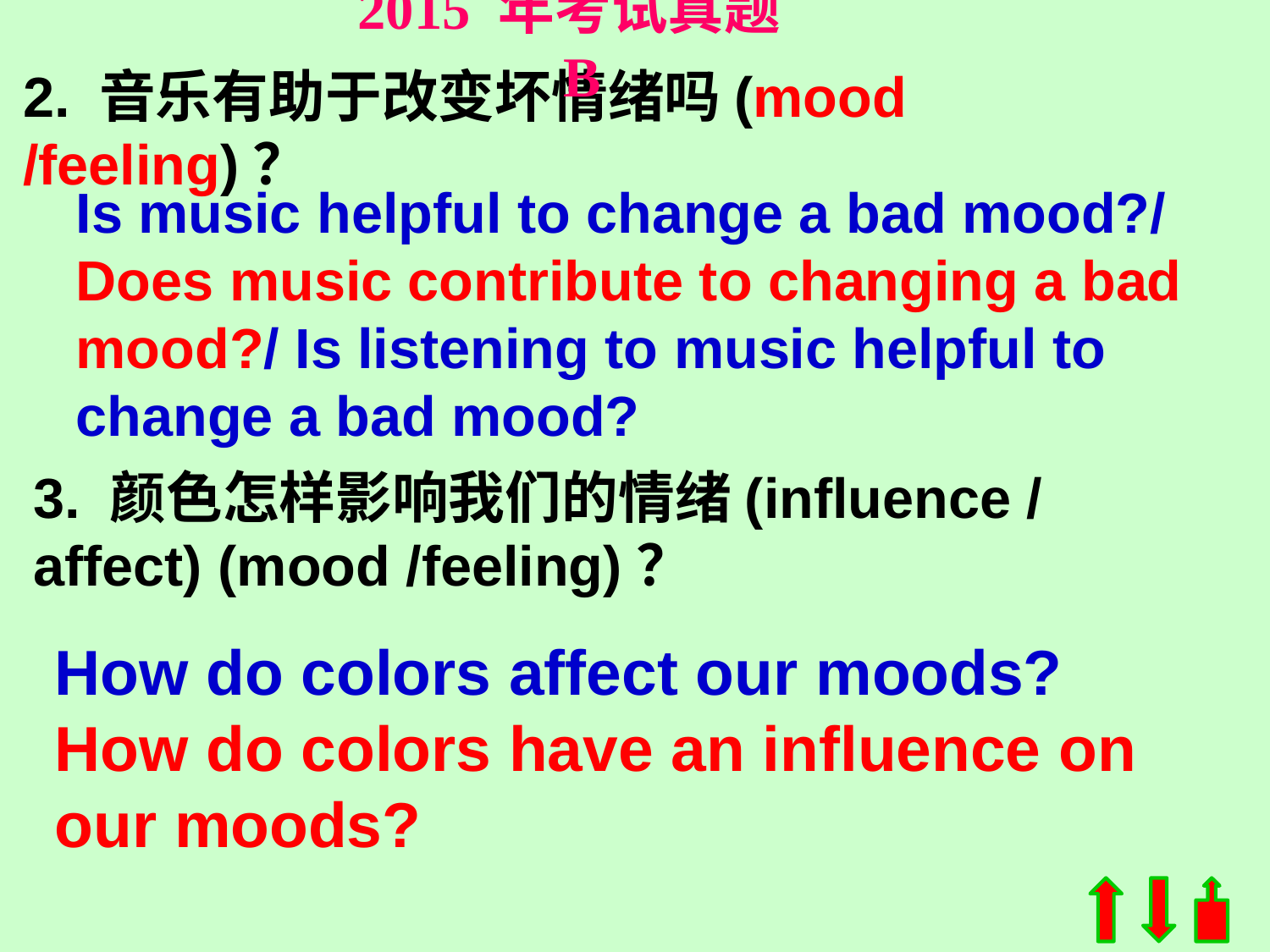

2015 年考试真题   B
2. 音乐有助于改变坏情绪吗(mood /feeling)？
Is music helpful to change a bad mood?/ Does music contribute to changing a bad mood?/ Is listening to music helpful to change a bad mood?
3. 颜色怎样影响我们的情绪(influence / affect) (mood /feeling)？
How do colors affect our moods?
How do colors have an influence on our moods?